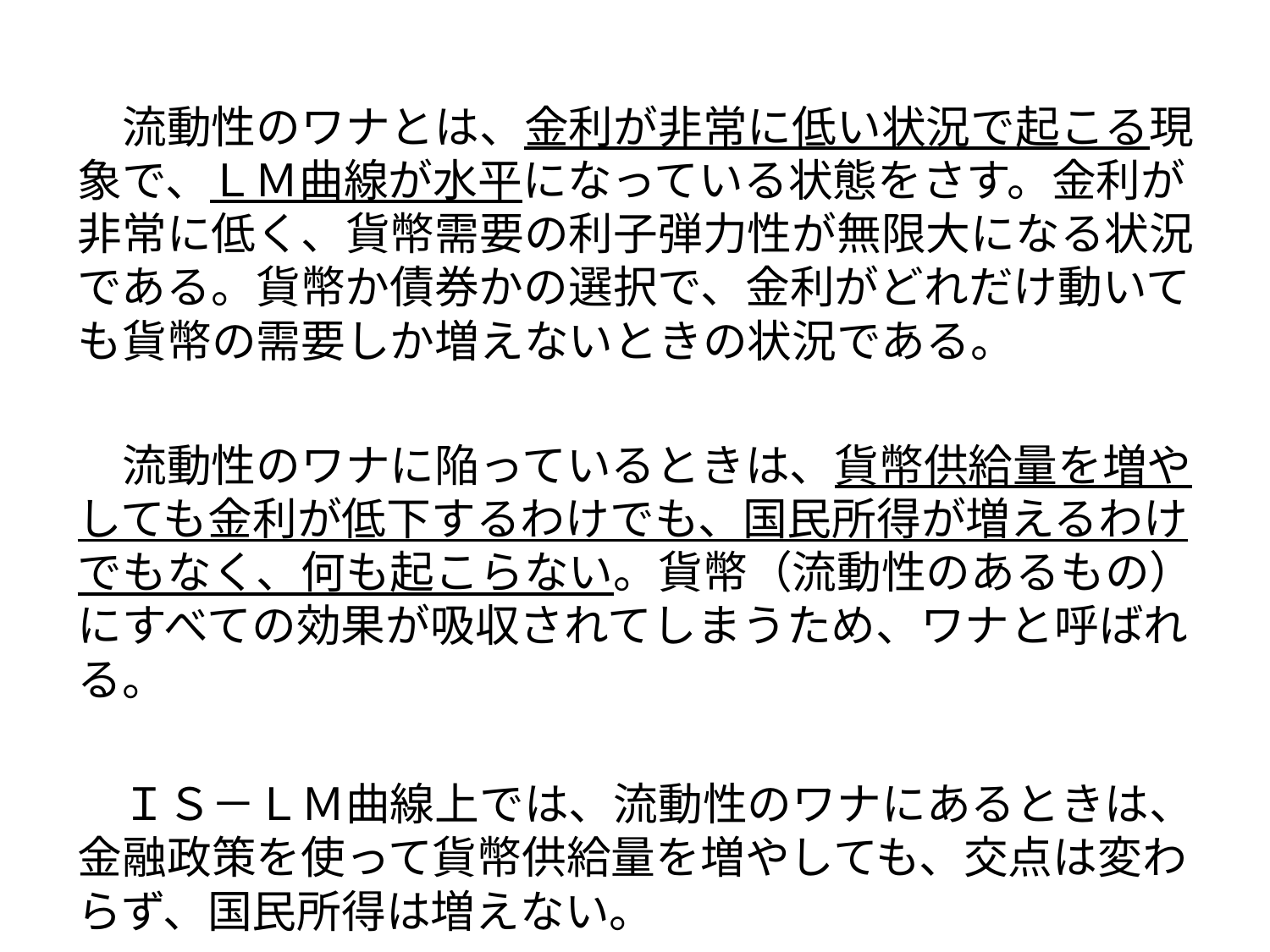

流動性のワナとは、金利が非常に低い状況で起こる現象で、ＬＭ曲線が水平になっている状態をさす。金利が非常に低く、貨幣需要の利子弾力性が無限大になる状況である。貨幣か債券かの選択で、金利がどれだけ動いても貨幣の需要しか増えないときの状況である。

　流動性のワナに陥っているときは、貨幣供給量を増やしても金利が低下するわけでも、国民所得が増えるわけでもなく、何も起こらない。貨幣（流動性のあるもの）にすべての効果が吸収されてしまうため、ワナと呼ばれる。

　ＩＳ－ＬＭ曲線上では、流動性のワナにあるときは、金融政策を使って貨幣供給量を増やしても、交点は変わらず、国民所得は増えない。